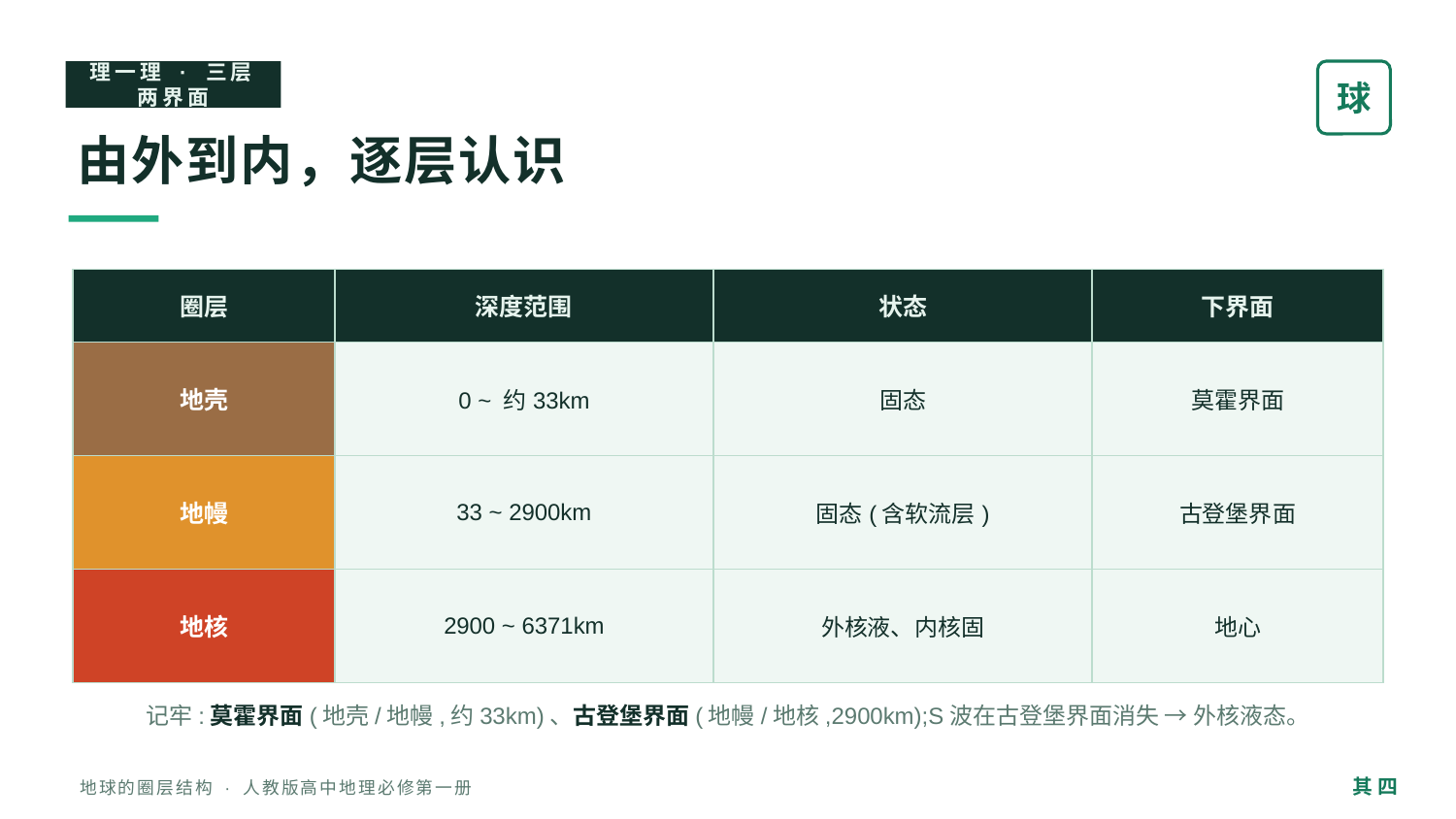

理一理 · 三层两界面
球

由外到内，逐层认识

| 圈层 | 深度范围 | 状态 | 下界面 |
| --- | --- | --- | --- |
| 地壳 | 0 ~ 约33km | 固态 | 莫霍界面 |
| 地幔 | 33 ~ 2900km | 固态(含软流层) | 古登堡界面 |
| 地核 | 2900 ~ 6371km | 外核液、内核固 | 地心 |
记牢:莫霍界面(地壳/地幔,约33km)、古登堡界面(地幔/地核,2900km);S波在古登堡界面消失 → 外核液态。
其 四
地球的圈层结构 · 人教版高中地理必修第一册